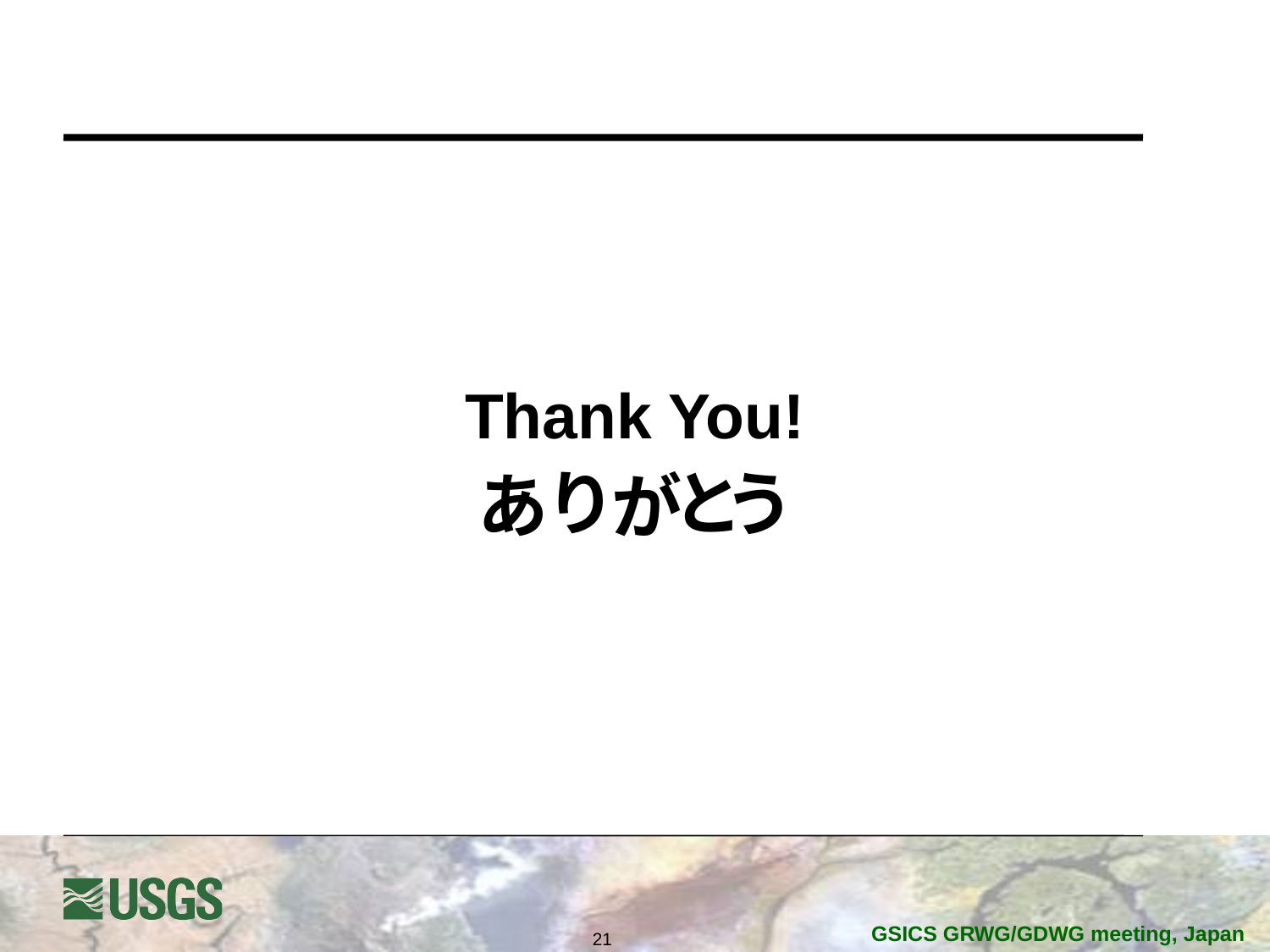

Thank You!
り
う
が
と
あ